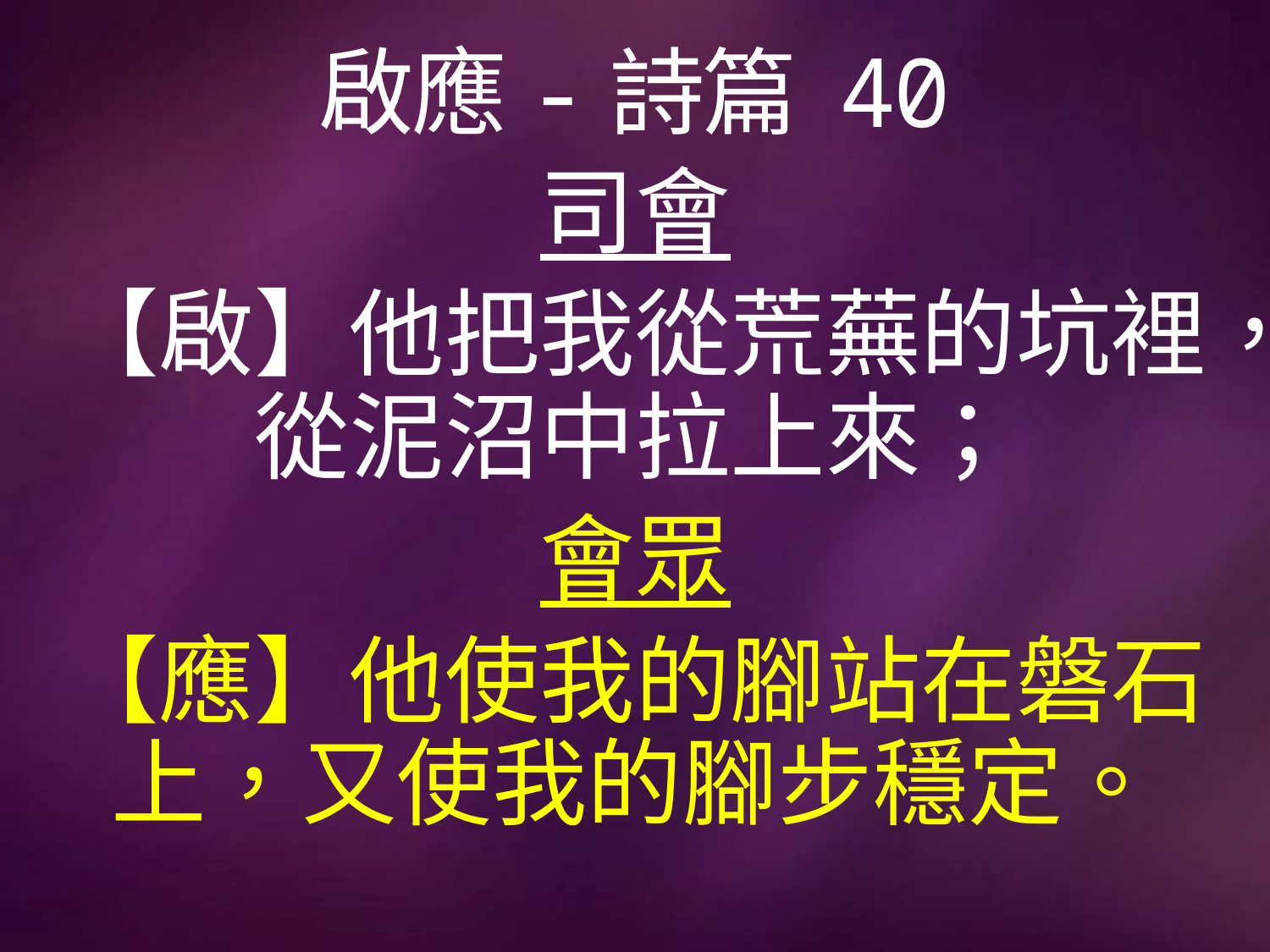

# 啟應-詩篇 40
司會
【啟】他把我從荒蕪的坑裡，從泥沼中拉上來；
會眾
【應】他使我的腳站在磐石上，又使我的腳步穩定。